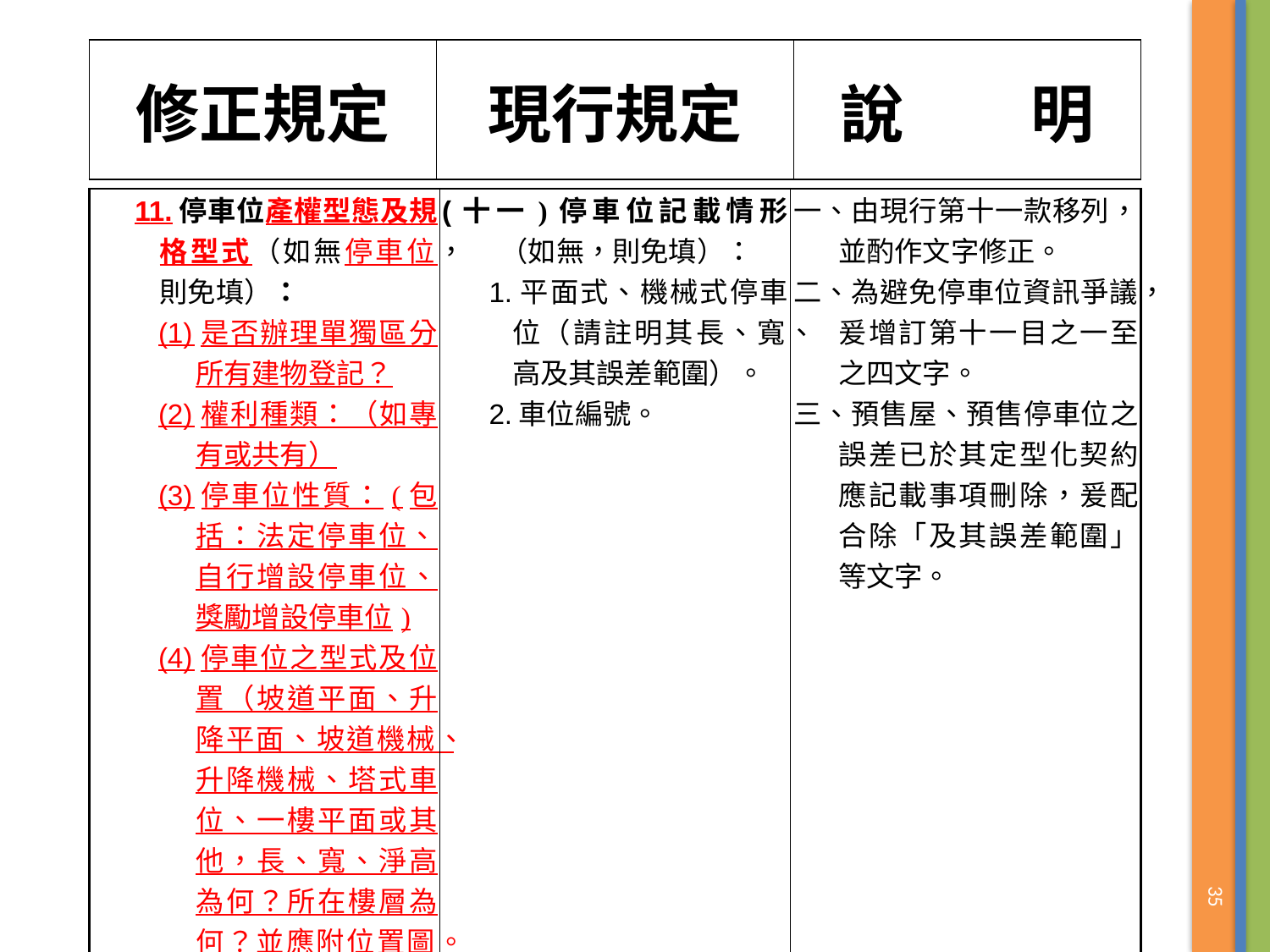

| 修正規定 | 現行規定 | 說　　明 |
| --- | --- | --- |
| 11.停車位產權型態及規格型式（如無停車位，則免填）： (1)是否辦理單獨區分所有建物登記？ (2)權利種類：（如專有或共有） (3)停車位性質：(包括：法定停車位、自行增設停車位、獎勵增設停車位) (4)停車位之型式及位置（坡道平面、升降平面、坡道機械、升降機械、塔式車位、一樓平面或其他，長、寬、淨高為何？所在樓層為何？並應附位置圖。機械式停車位可承載之重量為何？) (5)車位編號。 | (十一)停車位記載情形（如無，則免填）： 1.平面式、機械式停車位（請註明其長、寬、高及其誤差範圍）。 2.車位編號。 | 一、由現行第十一款移列，並酌作文字修正。 二、為避免停車位資訊爭議，爰增訂第十一目之一至之四文字。 三、預售屋、預售停車位之誤差已於其定型化契約應記載事項刪除，爰配合除「及其誤差範圍」等文字。 |
| --- | --- | --- |
35